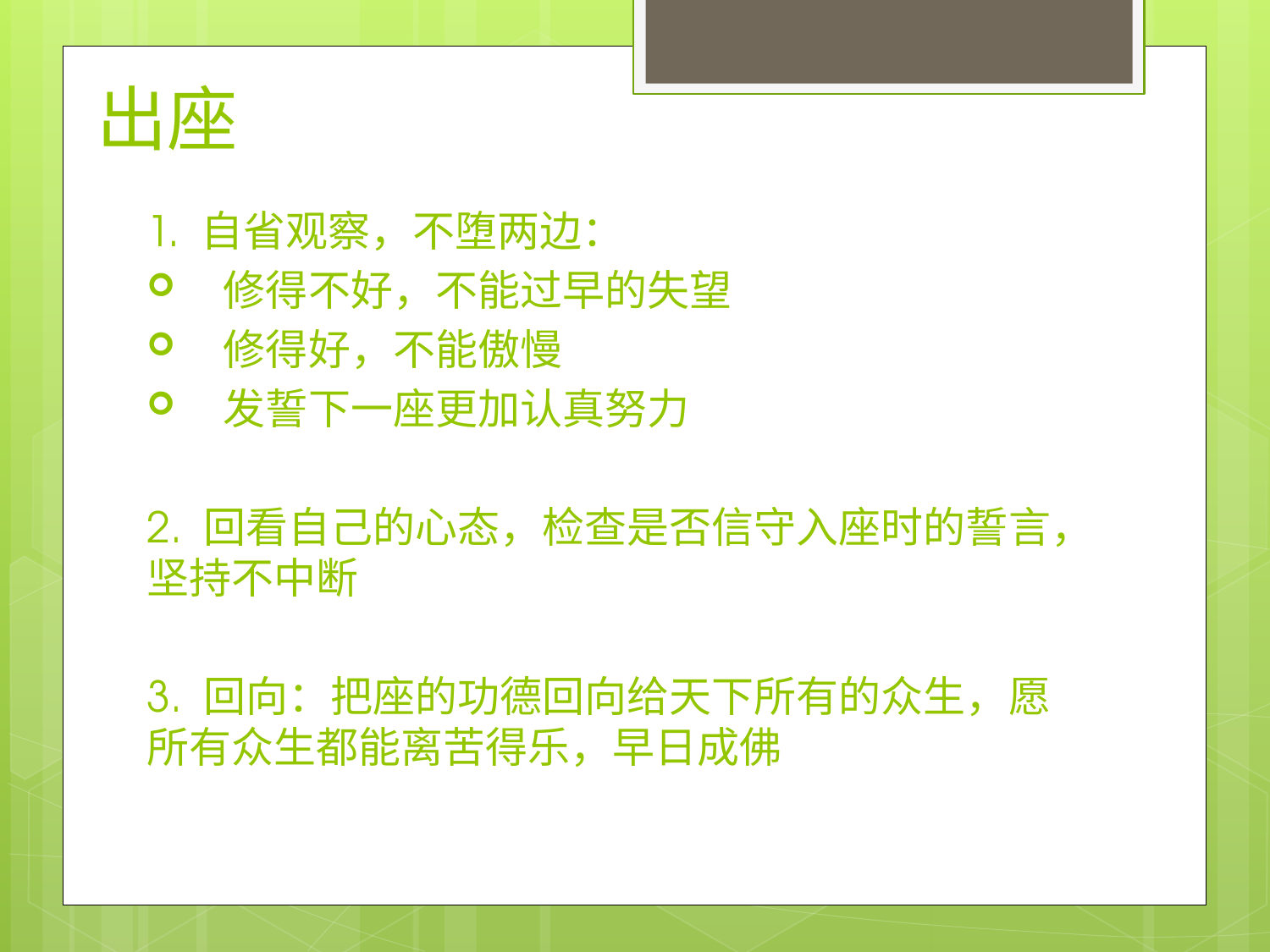

# 出座
1. 自省观察，不堕两边：
   修得不好，不能过早的失望
   修得好，不能傲慢
   发誓下一座更加认真努力

2. 回看自己的心态，检查是否信守入座时的誓言，坚持不中断

3. 回向：把座的功德回向给天下所有的众生，愿所有众生都能离苦得乐，早日成佛